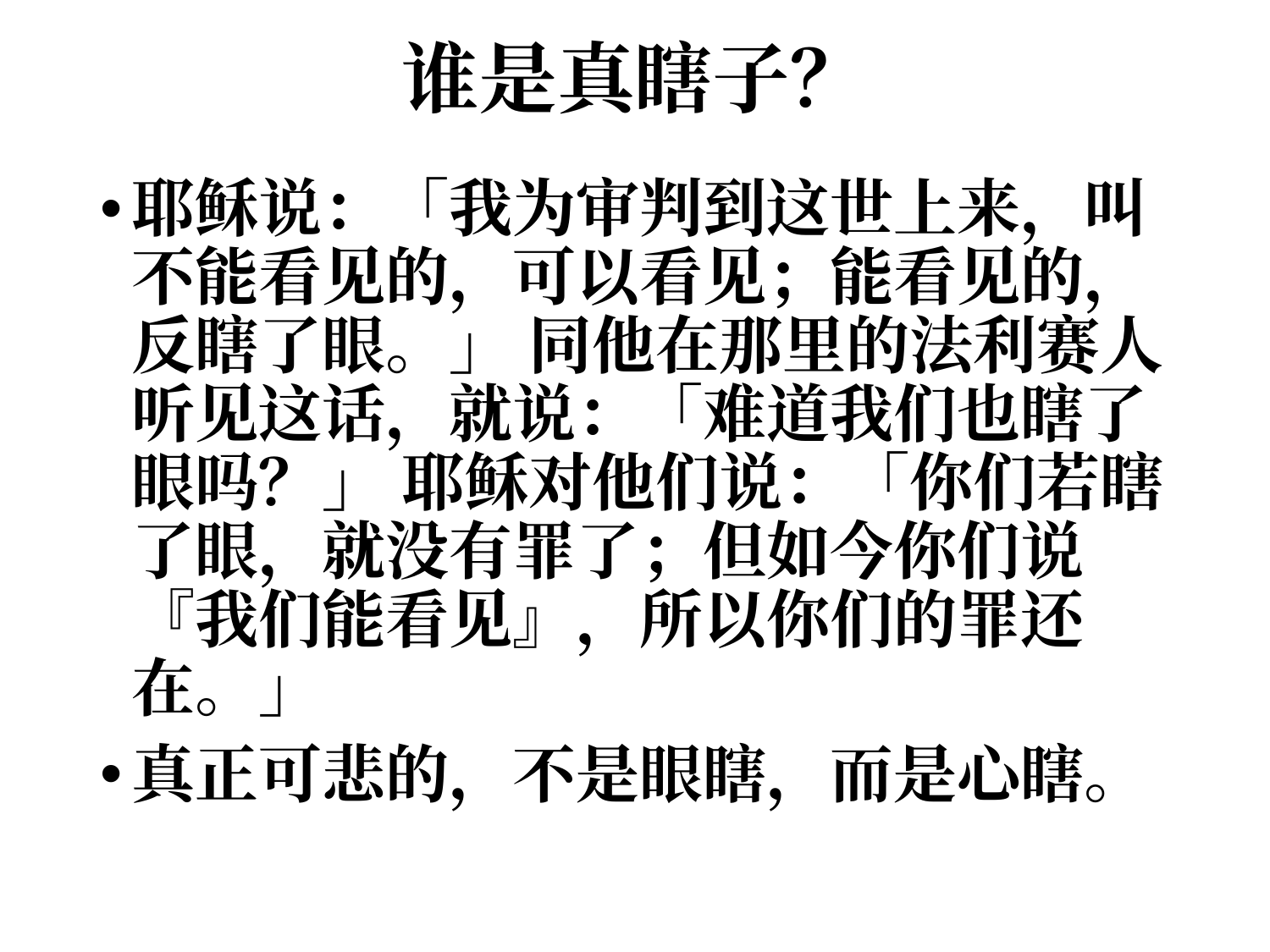

# 谁是真瞎子？
耶稣说：「我为审判到这世上来，叫不能看见的，可以看见；能看见的，反瞎了眼。」 同他在那里的法利赛人听见这话，就说：「难道我们也瞎了眼吗？」 耶稣对他们说：「你们若瞎了眼，就没有罪了；但如今你们说『我们能看见』，所以你们的罪还在。」
真正可悲的，不是眼瞎，而是心瞎。